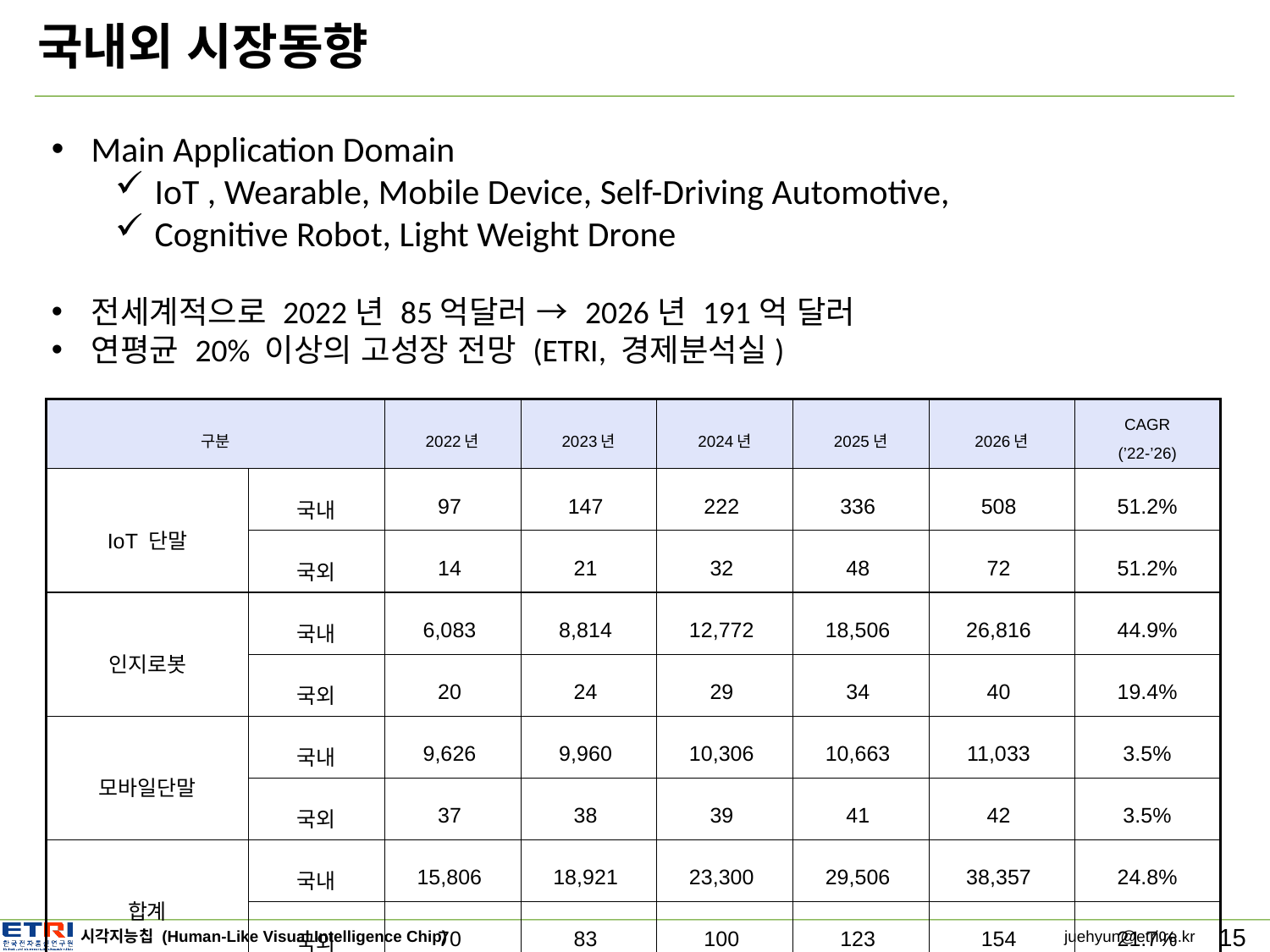

# 국내외 시장동향
Main Application Domain
IoT , Wearable, Mobile Device, Self-Driving Automotive,
Cognitive Robot, Light Weight Drone

전세계적으로 2022년 85억달러 → 2026년 191억 달러
연평균 20% 이상의 고성장 전망 (ETRI, 경제분석실)
| 구분 |  | 2022년 | 2023년 | 2024년 | 2025년 | 2026년 | CAGR (’22-’26) |
| --- | --- | --- | --- | --- | --- | --- | --- |
| IoT 단말 | 국내 | 97 | 147 | 222 | 336 | 508 | 51.2% |
|  | 국외 | 14 | 21 | 32 | 48 | 72 | 51.2% |
| 인지로봇 | 국내 | 6,083 | 8,814 | 12,772 | 18,506 | 26,816 | 44.9% |
|  | 국외 | 20 | 24 | 29 | 34 | 40 | 19.4% |
| 모바일단말 | 국내 | 9,626 | 9,960 | 10,306 | 10,663 | 11,033 | 3.5% |
|  | 국외 | 37 | 38 | 39 | 41 | 42 | 3.5% |
| 합계 | 국내 | 15,806 | 18,921 | 23,300 | 29,506 | 38,357 | 24.8% |
|  | 국외 | 70 | 83 | 100 | 123 | 154 | 21.7% |
15